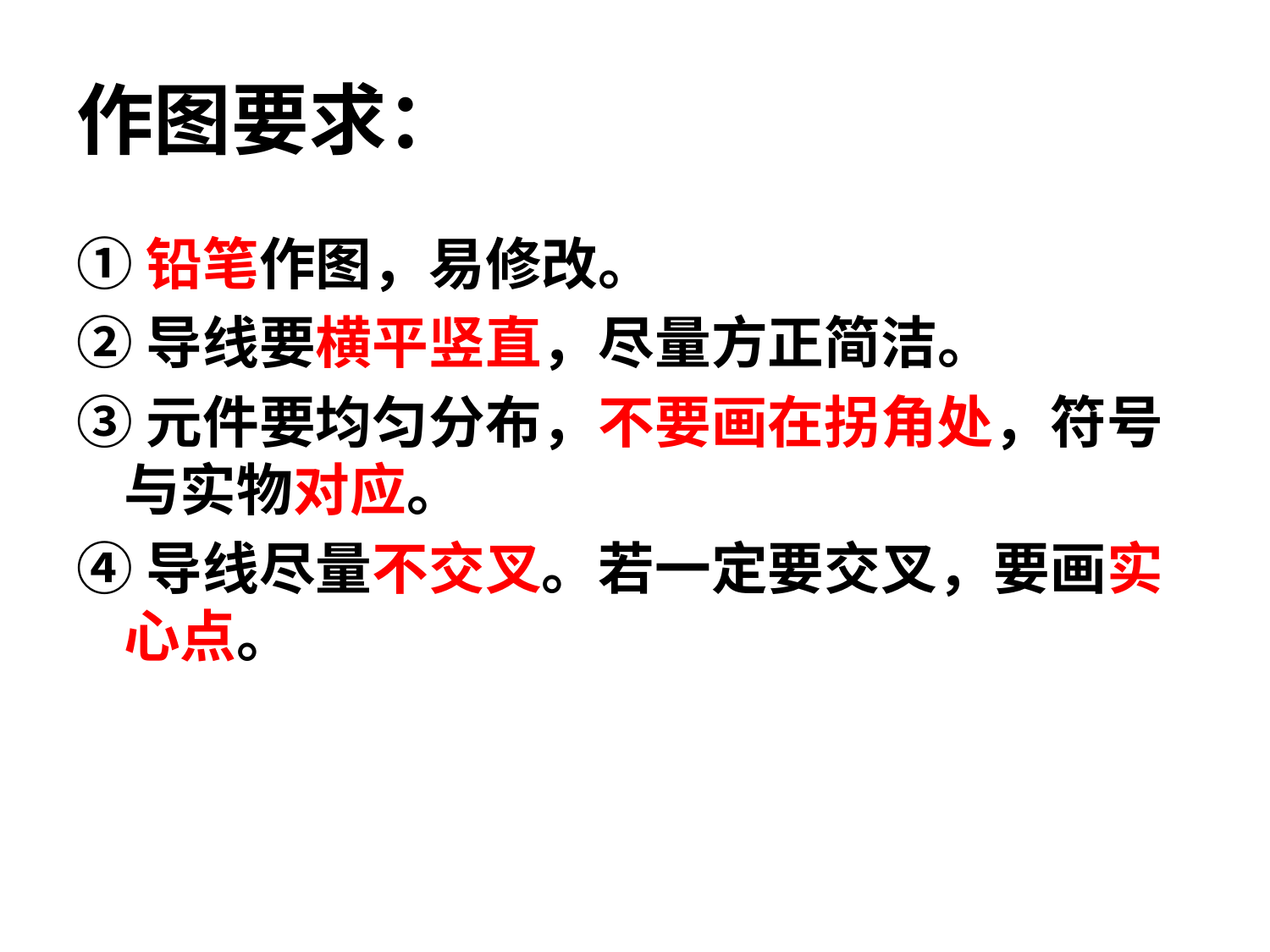

# 作图要求：
①铅笔作图，易修改。
②导线要横平竖直，尽量方正简洁。
③元件要均匀分布，不要画在拐角处，符号与实物对应。
④导线尽量不交叉。若一定要交叉，要画实心点。